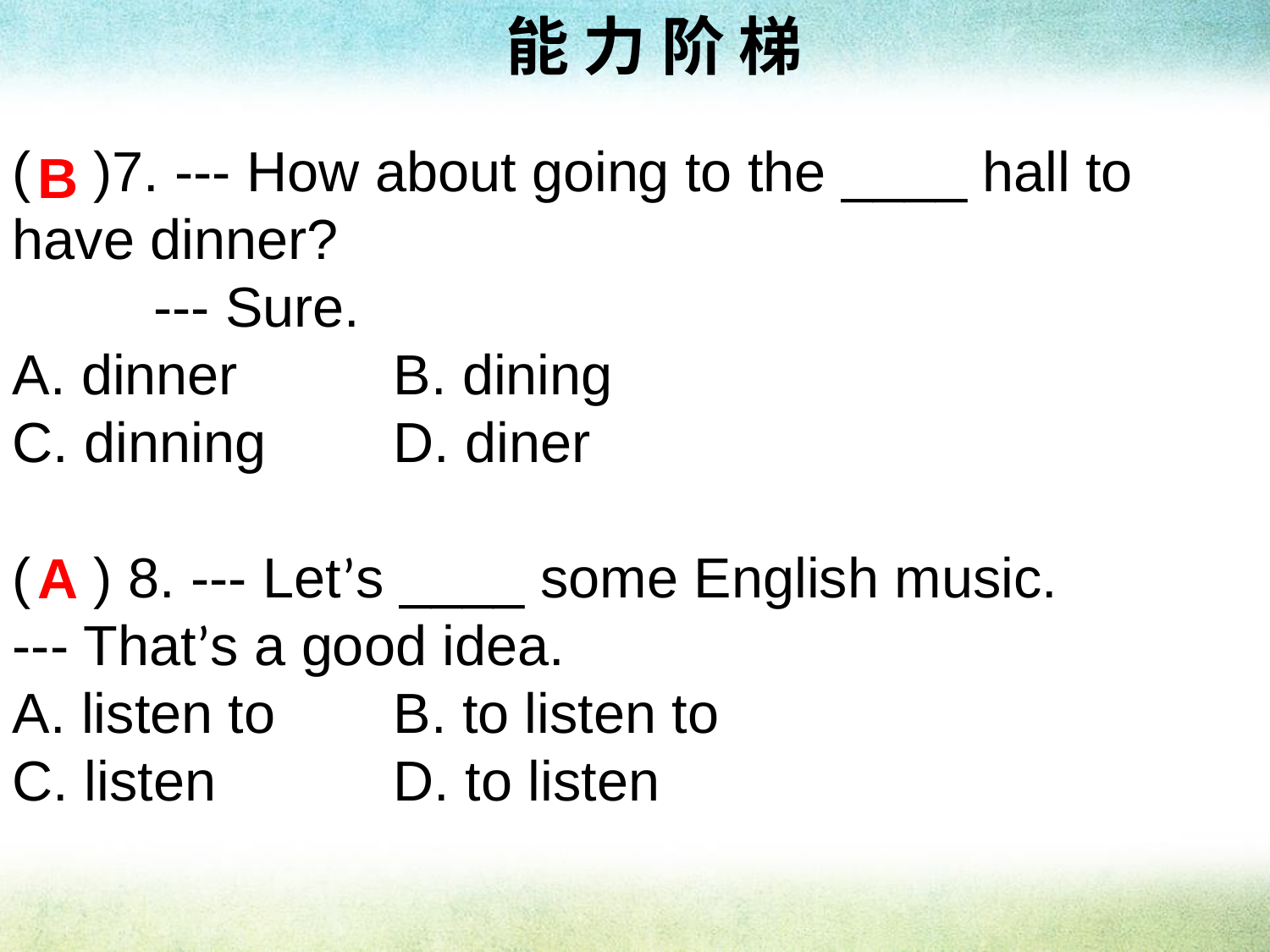

能 力 阶 梯
(    )7. --- How about going to the ____ hall to have dinner?
         --- Sure.
A. dinner      	B. dining
C. dinning  	D. diner

(    ) 8. --- Let’s ____ some English music.
--- That’s a good idea.
A. listen to 	B. to listen to
C. listen 	       	D. to listen
B
A